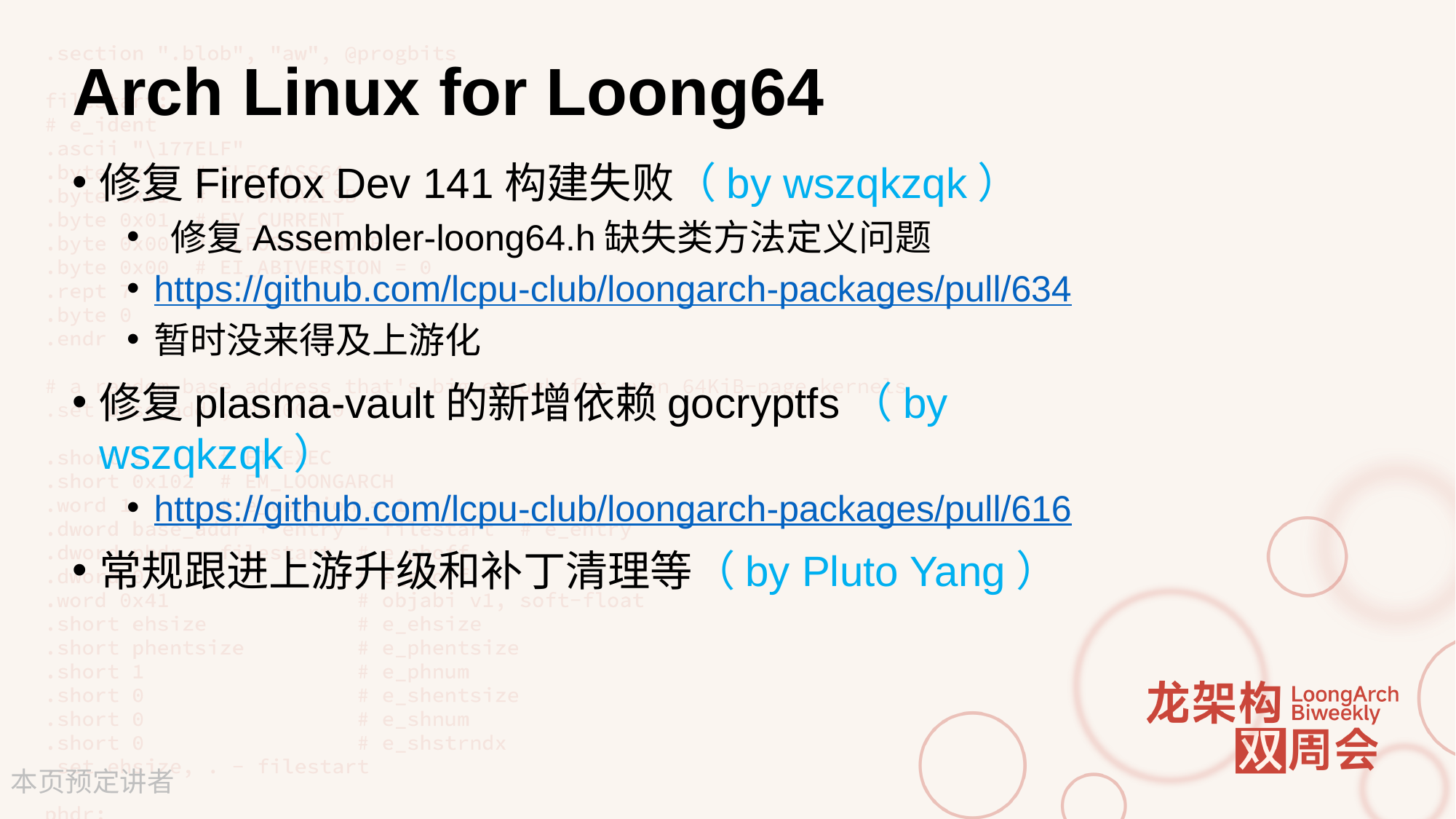

# Arch Linux for Loong64
修复Firefox Dev 141构建失败（by wszqkzqk）
 修复Assembler-loong64.h缺失类方法定义问题
https://github.com/lcpu-club/loongarch-packages/pull/634
暂时没来得及上游化
修复plasma-vault的新增依赖gocryptfs（by wszqkzqk）
https://github.com/lcpu-club/loongarch-packages/pull/616
常规跟进上游升级和补丁清理等（by Pluto Yang）